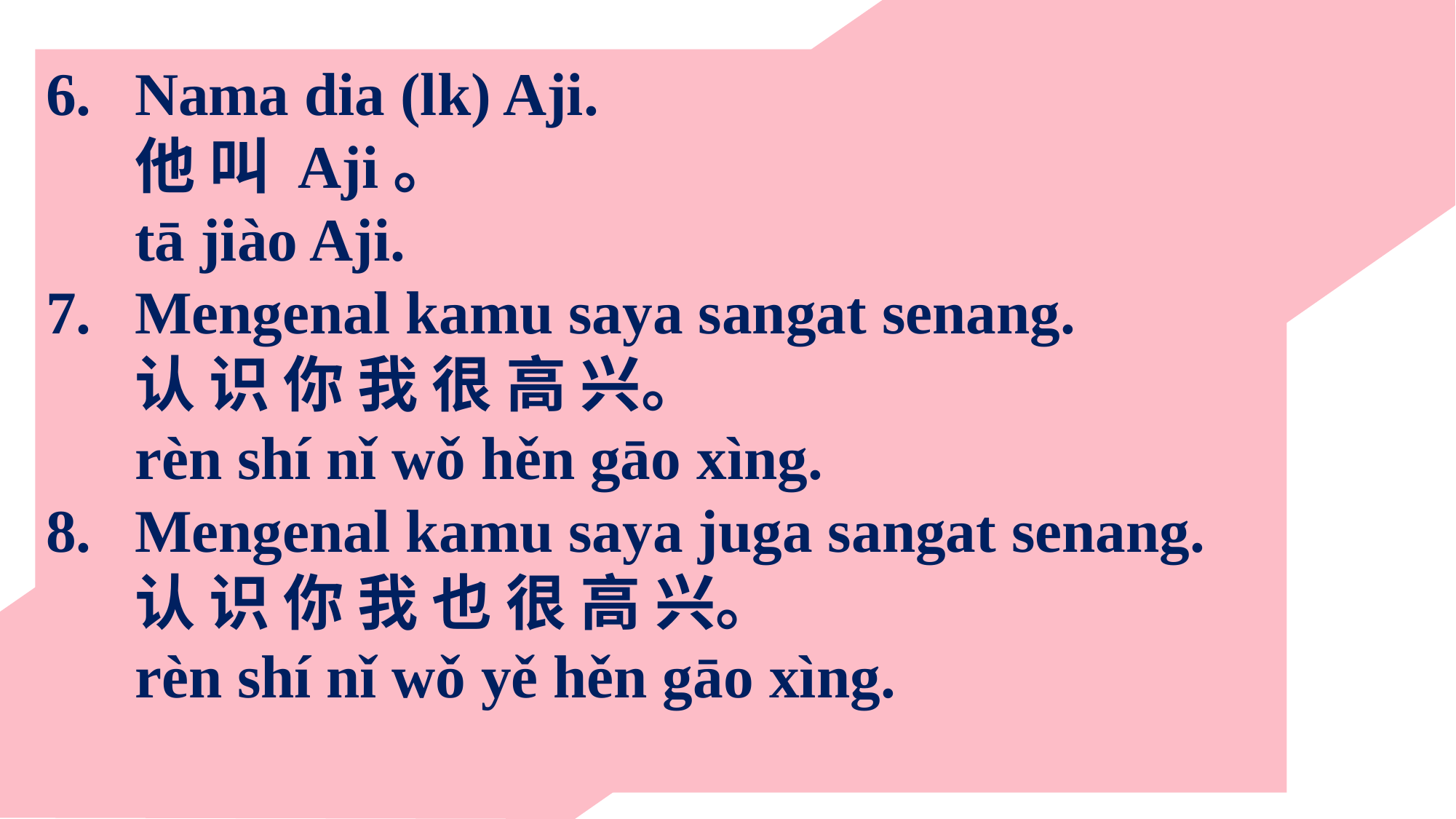

Nama dia (lk) Aji.
	他 叫 Aji。
	tā jiào Aji.
Mengenal kamu saya sangat senang.
	认 识 你 我 很 高 兴。
	rèn shí nǐ wǒ hěn gāo xìng.
Mengenal kamu saya juga sangat senang.
	认 识 你 我 也 很 高 兴。
	rèn shí nǐ wǒ yě hěn gāo xìng.